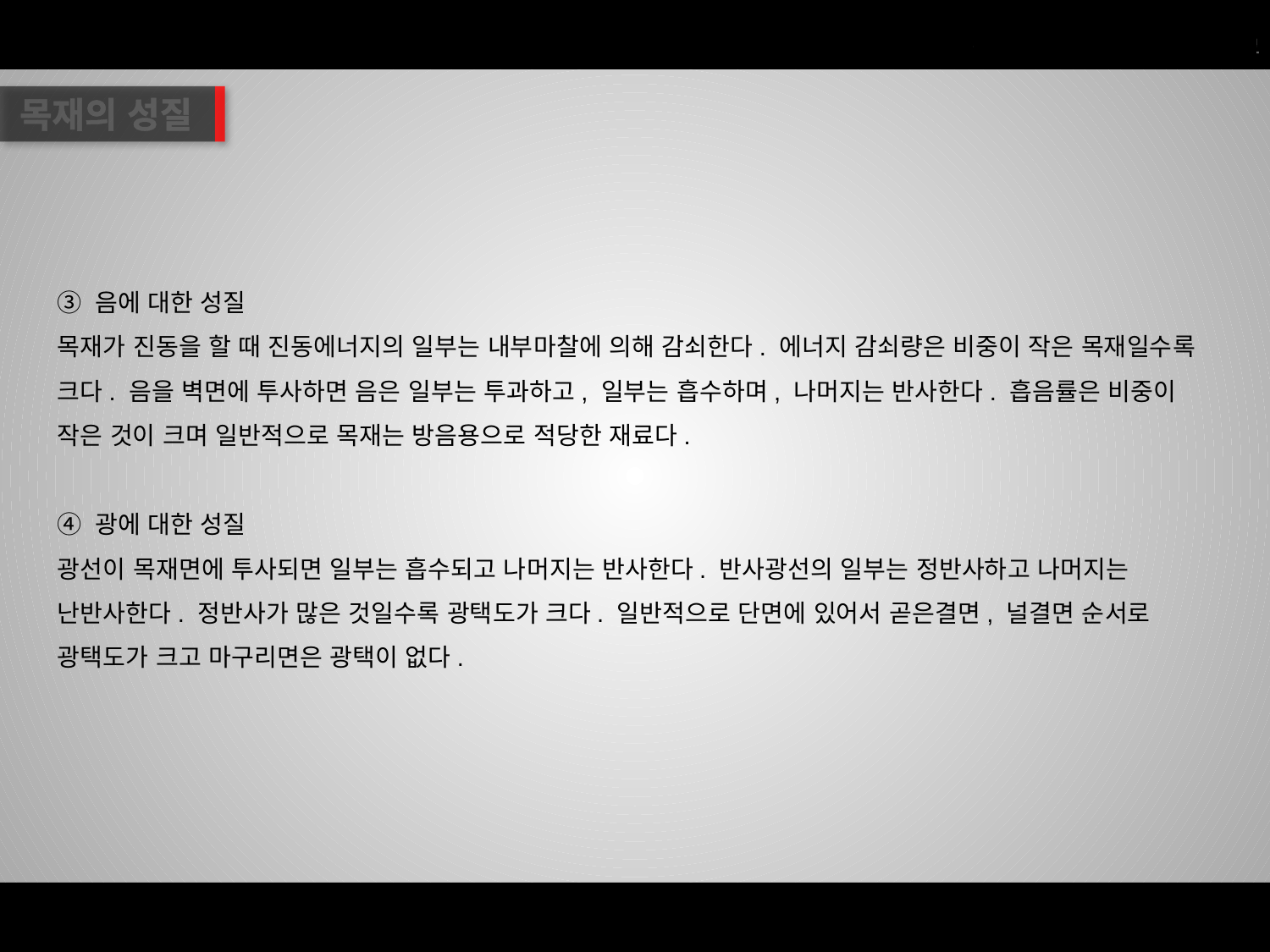

목재의 성질

③ 음에 대한 성질
목재가 진동을 할 때 진동에너지의 일부는 내부마찰에 의해 감쇠한다. 에너지 감쇠량은 비중이 작은 목재일수록 크다. 음을 벽면에 투사하면 음은 일부는 투과하고, 일부는 흡수하며, 나머지는 반사한다. 흡음률은 비중이 작은 것이 크며 일반적으로 목재는 방음용으로 적당한 재료다.

④ 광에 대한 성질
광선이 목재면에 투사되면 일부는 흡수되고 나머지는 반사한다. 반사광선의 일부는 정반사하고 나머지는 난반사한다. 정반사가 많은 것일수록 광택도가 크다. 일반적으로 단면에 있어서 곧은결면, 널결면 순서로 광택도가 크고 마구리면은 광택이 없다.